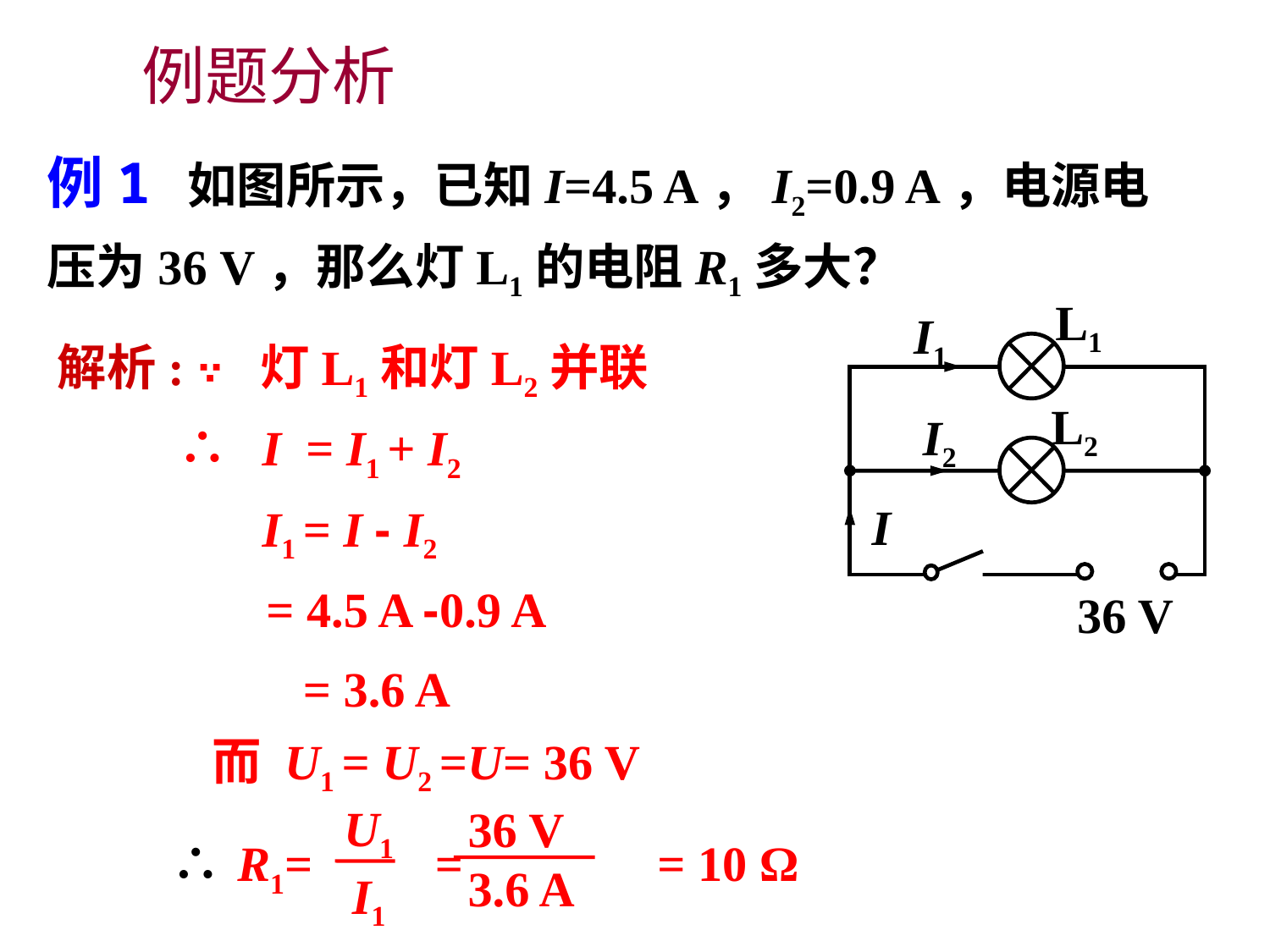

例题分析
例1  如图所示，已知I=4.5 A，I2=0.9 A，电源电压为36 V，那么灯L1的电阻R1多大？
L1
I1

L2
I2

I

36 V
解析: ∵  灯L1和灯L2并联
　　  ∴  I  = I1 + I2
　　　    I1 = I - I2
                             = 4.5 A -0.9 A
                    = 3.6 A
　　     而 U1 = U2 =U= 36 V
U1
I1
36 V
3.6 A
R1=　　=　　  　= 10 Ω

　　∴